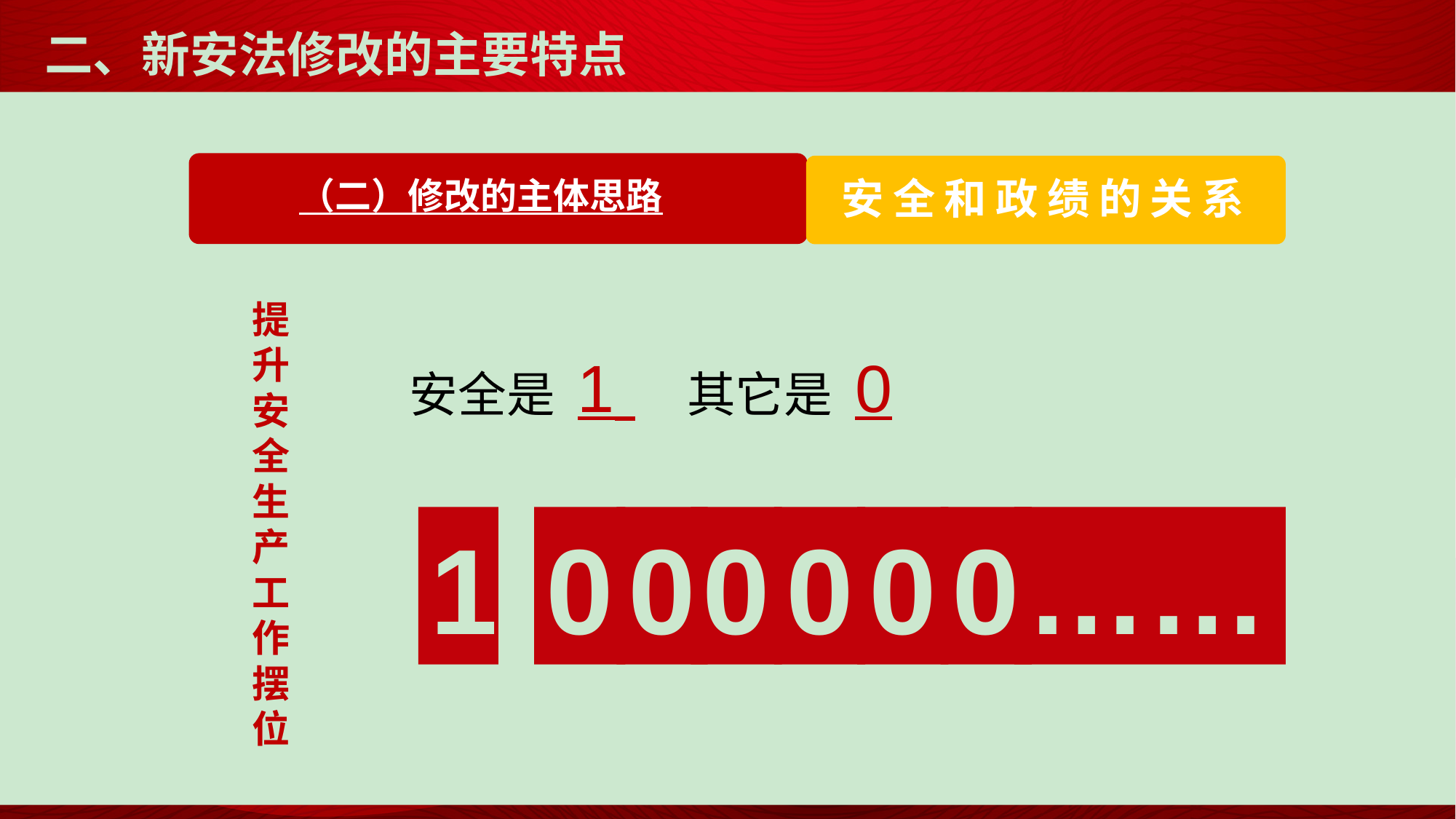

# 二、新安法修改的主要特点
（二）修改的主体思路
安全和政绩的关系

提升安全生产工作摆位
安全是 1    其它是 0
1
0
0
0
0
0
0
……